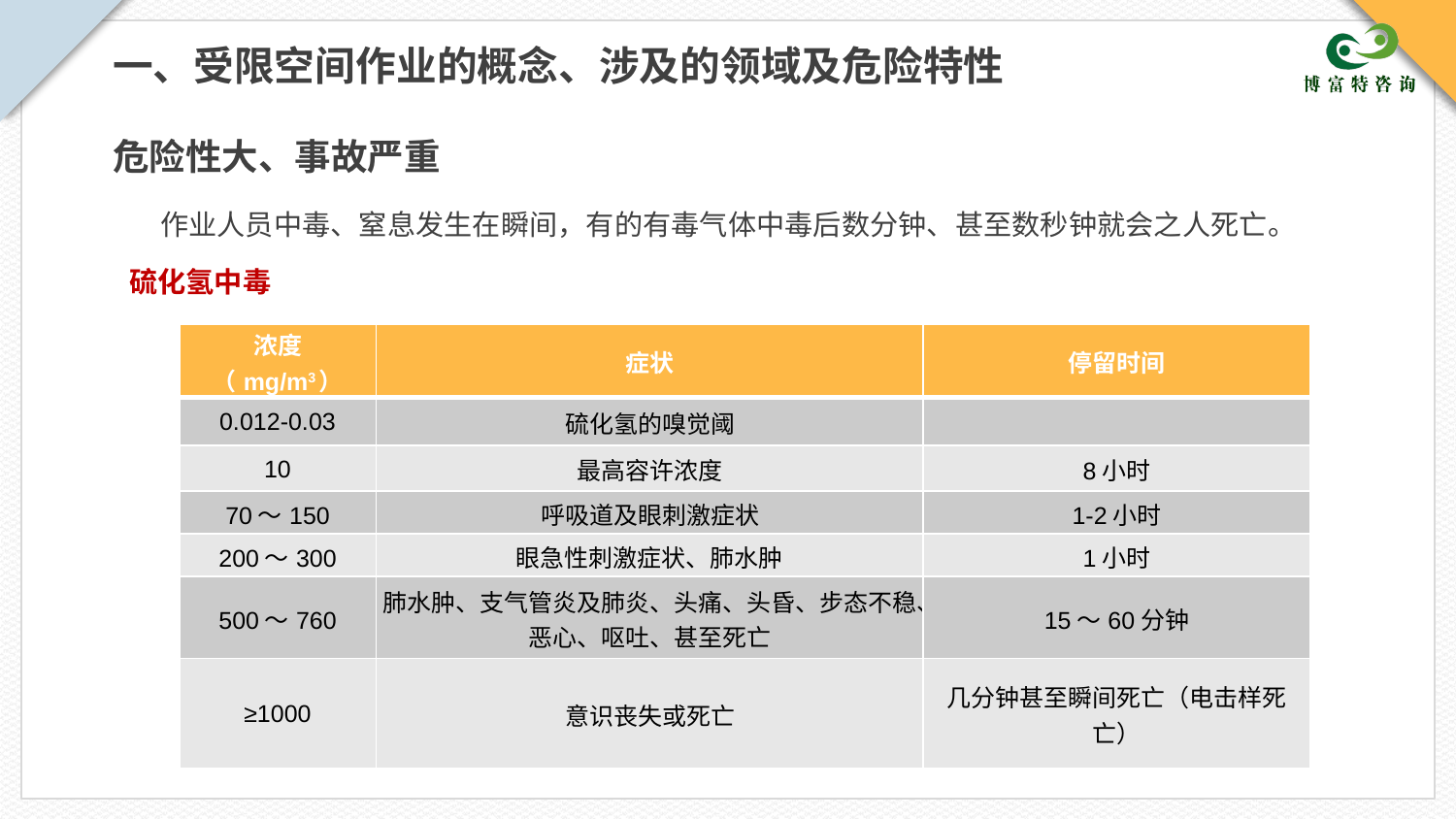

一、受限空间作业的概念、涉及的领域及危险特性
危险性大、事故严重
作业人员中毒、窒息发生在瞬间，有的有毒气体中毒后数分钟、甚至数秒钟就会之人死亡。
硫化氢中毒
| 浓度 （mg/m3） | 症状 | 停留时间 |
| --- | --- | --- |
| 0.012-0.03 | 硫化氢的嗅觉阈 |  |
| 10 | 最高容许浓度 | 8小时 |
| 70～150 | 呼吸道及眼刺激症状 | 1-2小时 |
| 200～300 | 眼急性刺激症状、肺水肿 | 1小时 |
| 500～760 | 肺水肿、支气管炎及肺炎、头痛、头昏、步态不稳、恶心、呕吐、甚至死亡 | 15～60分钟 |
| ≥1000 | 意识丧失或死亡 | 几分钟甚至瞬间死亡（电击样死亡） |